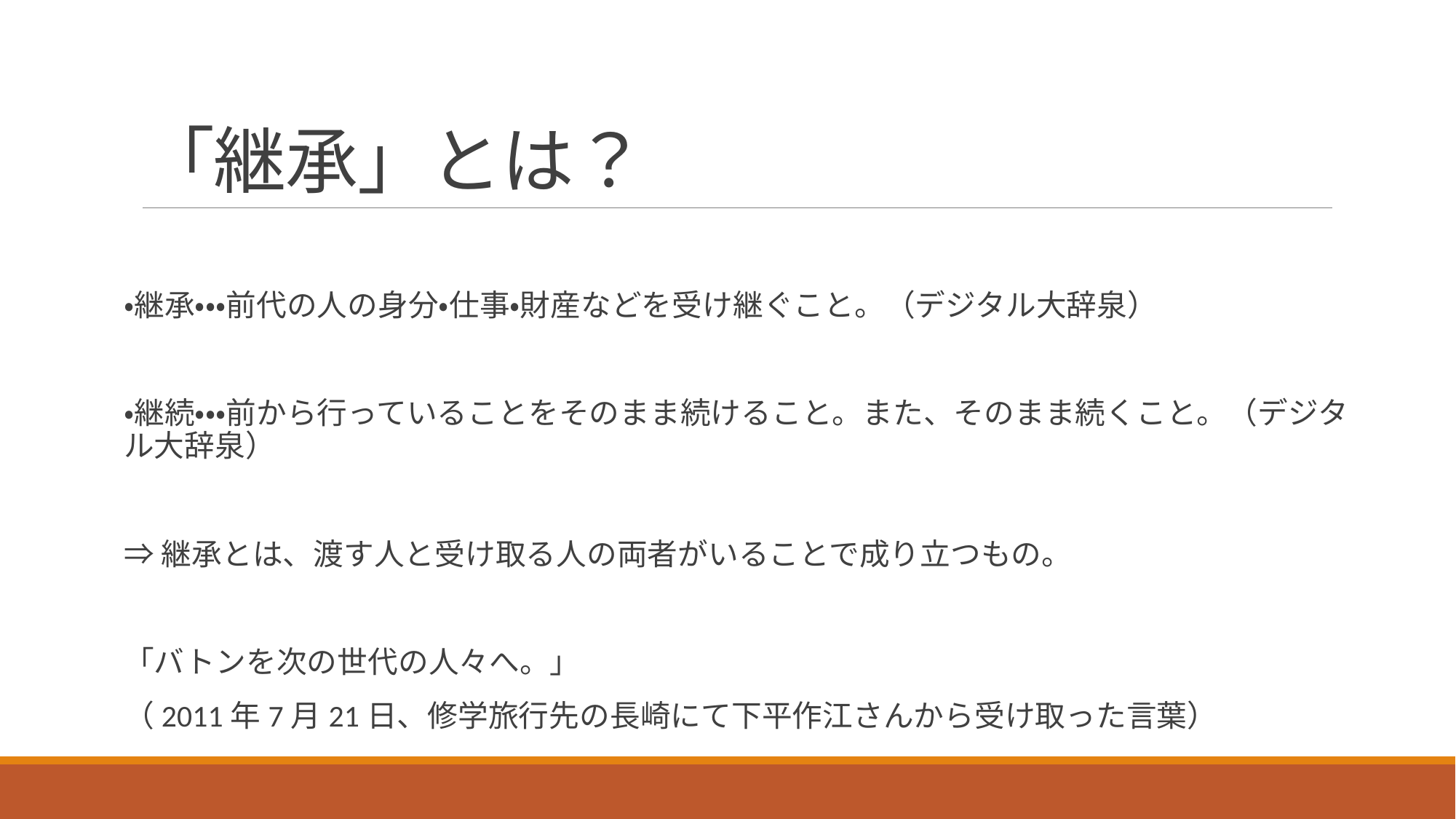

# 「継承」とは？

・継承・・・前代の人の身分・仕事・財産などを受け継ぐこと。（デジタル大辞泉）

・継続・・・前から行っていることをそのまま続けること。また、そのまま続くこと。（デジタル大辞泉）

⇒継承とは、渡す人と受け取る人の両者がいることで成り立つもの。

「バトンを次の世代の人々へ。」
（2011年7月21日、修学旅行先の長崎にて下平作江さんから受け取った言葉）